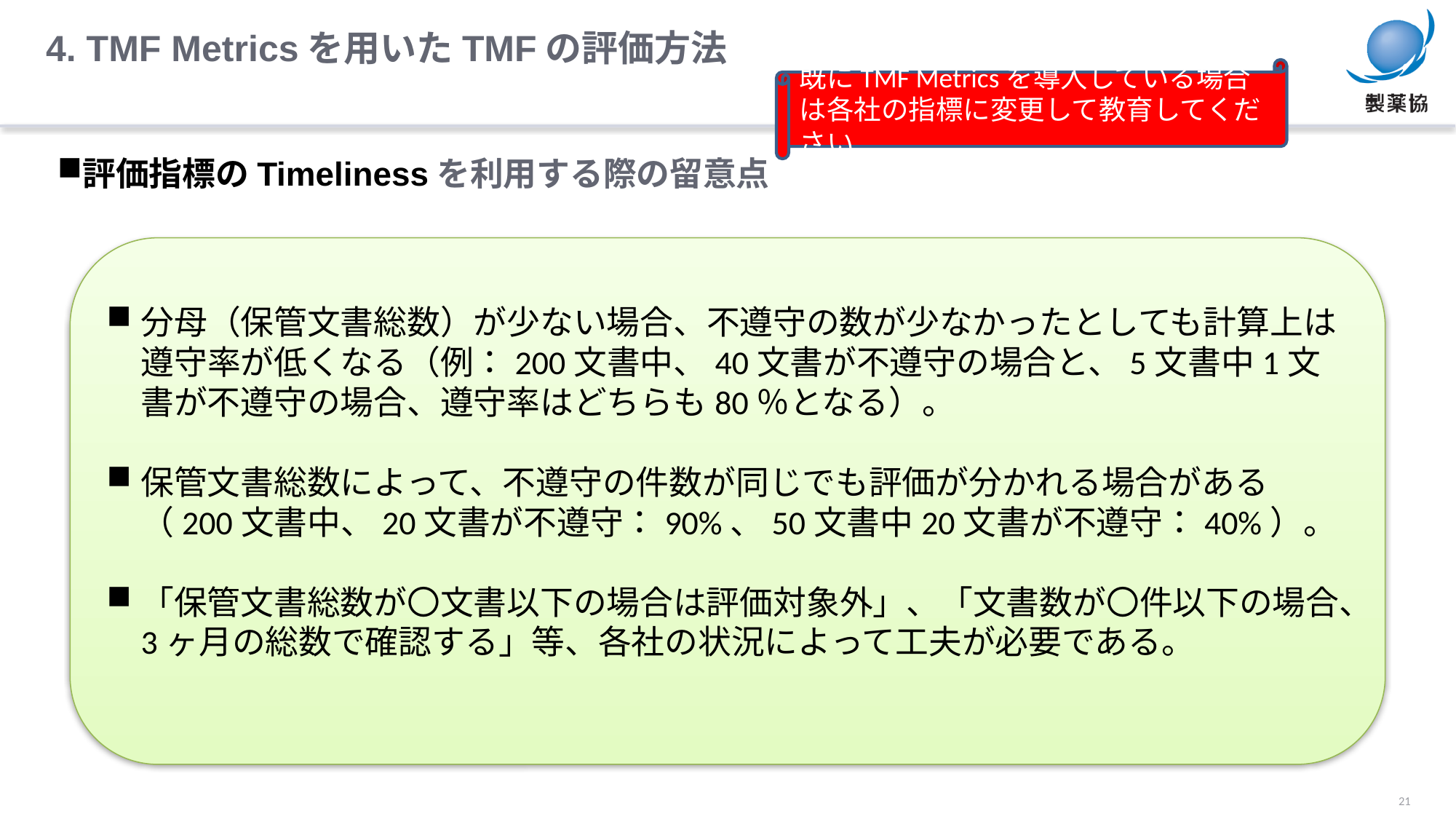

4. TMF Metricsを用いたTMFの評価方法
既にTMF Metricsを導入している場合は各社の指標に変更して教育してください
評価指標のTimelinessを利用する際の留意点

分母（保管文書総数）が少ない場合、不遵守の数が少なかったとしても計算上は遵守率が低くなる（例：200文書中、40文書が不遵守の場合と、5文書中1文書が不遵守の場合、遵守率はどちらも80％となる）。

保管文書総数によって、不遵守の件数が同じでも評価が分かれる場合がある（200文書中、20文書が不遵守：90%、50文書中20文書が不遵守：40%）。

「保管文書総数が〇文書以下の場合は評価対象外」、「文書数が〇件以下の場合、3ヶ月の総数で確認する」等、各社の状況によって工夫が必要である。

21